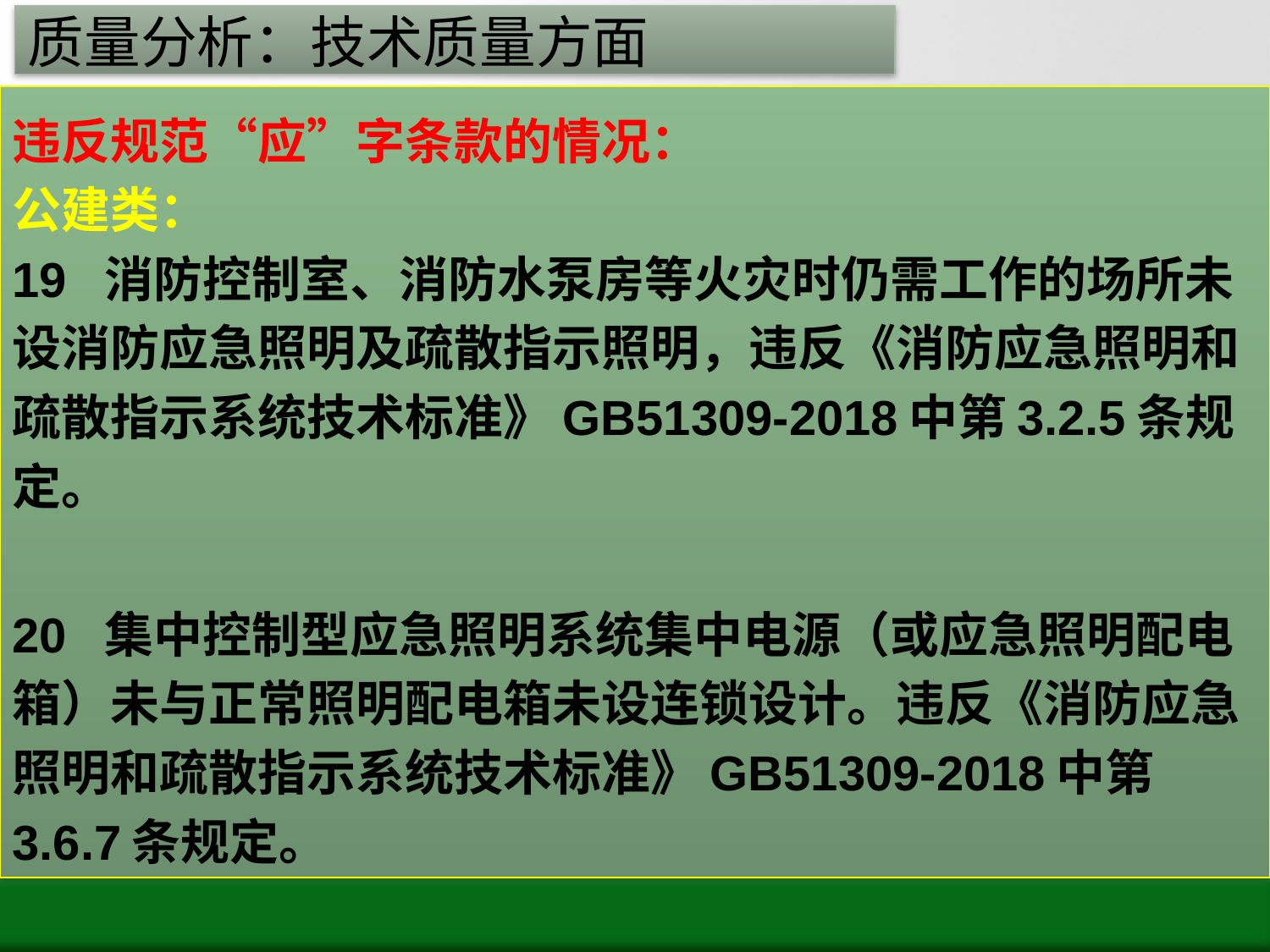

# 质量分析：技术质量方面
违反规范“应”字条款的情况：
公建类：
19  消防控制室、消防水泵房等火灾时仍需工作的场所未设消防应急照明及疏散指示照明，违反《消防应急照明和疏散指示系统技术标准》GB51309-2018中第3.2.5条规定。

20  集中控制型应急照明系统集中电源（或应急照明配电箱）未与正常照明配电箱未设连锁设计。违反《消防应急照明和疏散指示系统技术标准》GB51309-2018中第3.6.7条规定。